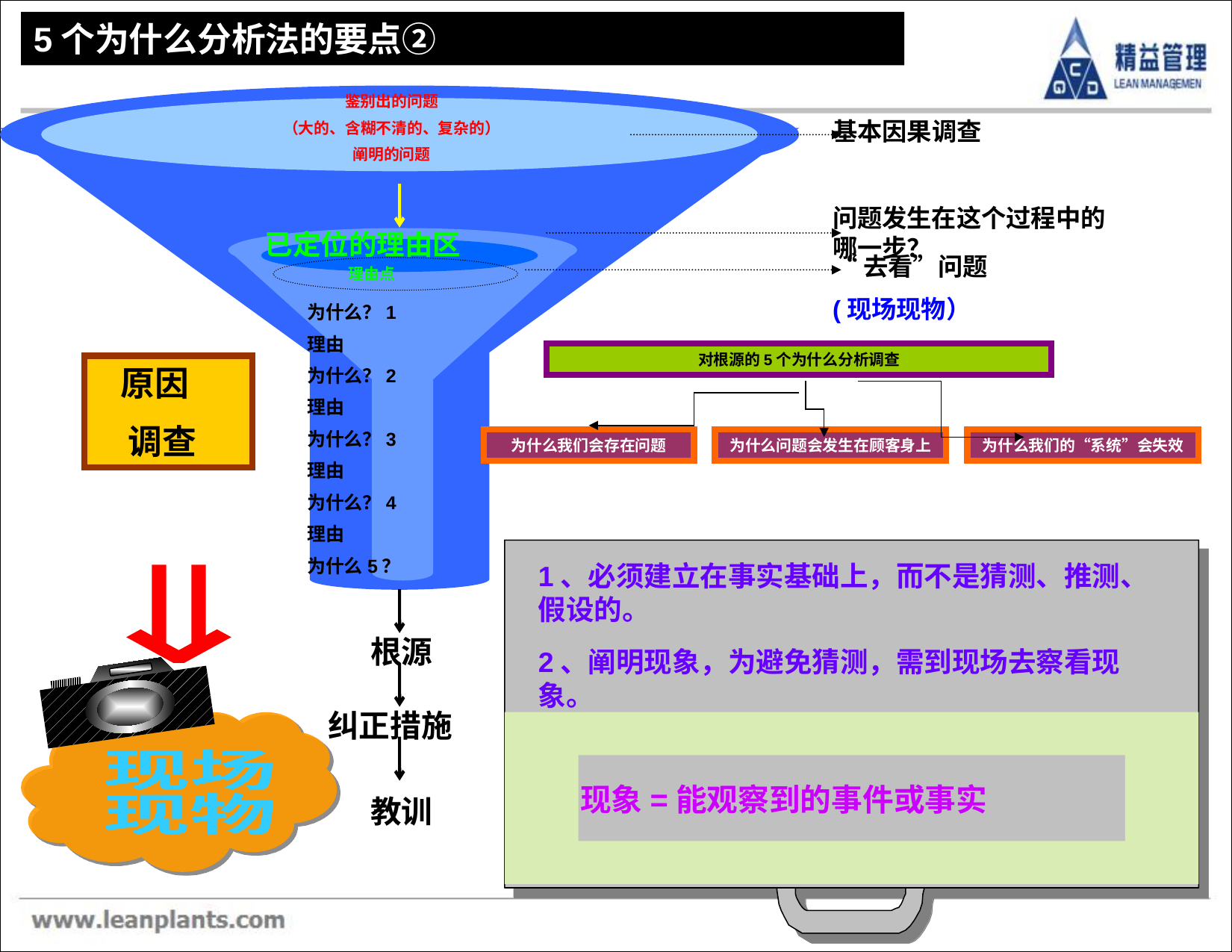

5个为什么分析法的要点②

鉴别出的问题
（大的、含糊不清的、复杂的）
阐明的问题

基本因果调查

问题发生在这个过程中的哪一步？
已定位的理由区

“去看”问题
(现场现物）

            理由点

为什么？1
理由
为什么？2
理由
为什么？3
理由
为什么？4
理由
为什么5？

  根源

纠正措施

  教训
对根源的5个为什么分析调查
为什么我们会存在问题
为什么问题会发生在顾客身上
为什么我们的“系统”会失效
  原因
   调查

1、必须建立在事实基础上，而不是猜测、推测、假设的。
2、阐明现象，为避免猜测，需到现场去察看现象。

现象=能观察到的事件或事实
⇒

现场
现物